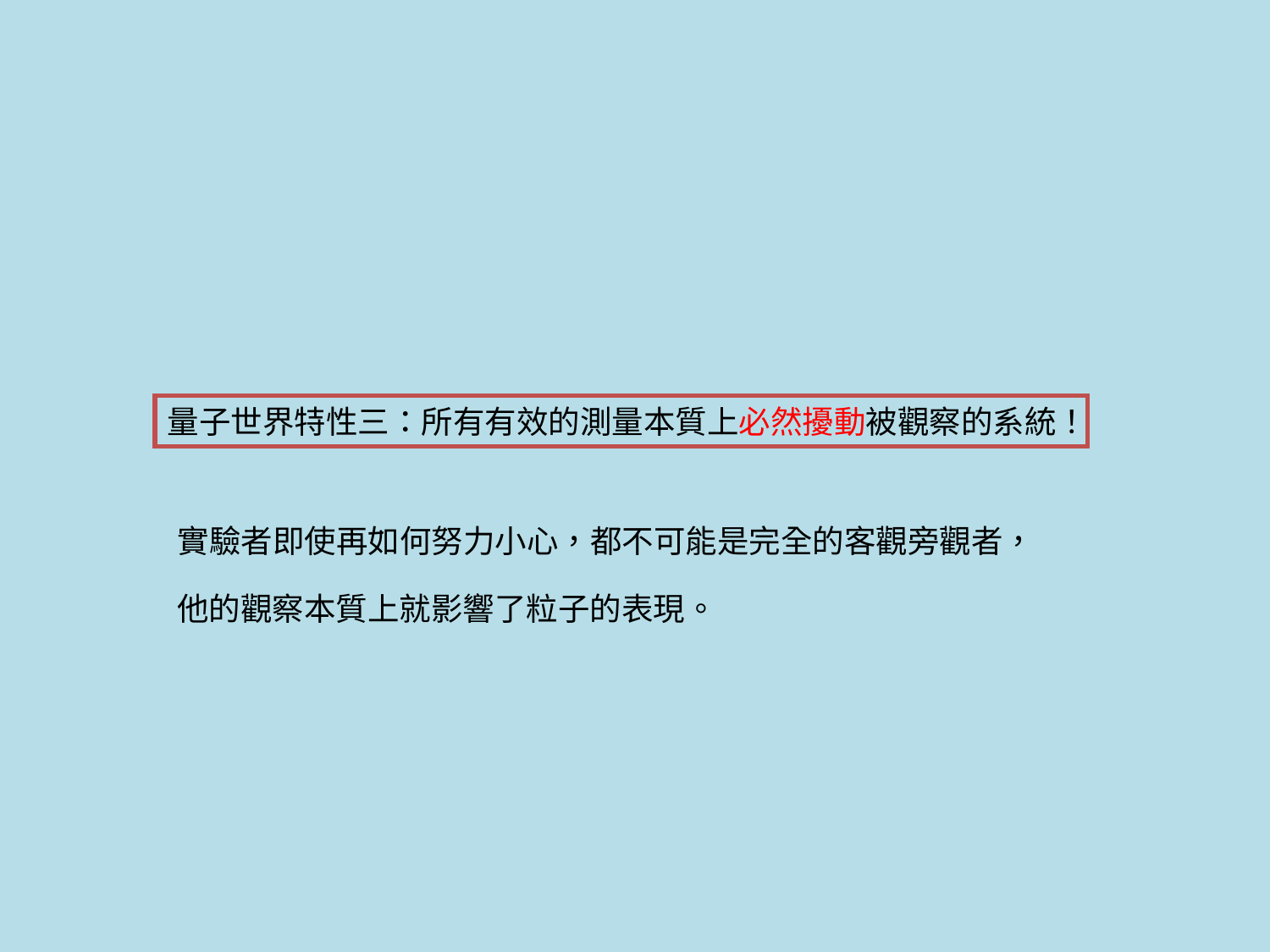

量子世界特性三：所有有效的測量本質上必然擾動被觀察的系統！
實驗者即使再如何努力小心，都不可能是完全的客觀旁觀者，
他的觀察本質上就影響了粒子的表現。